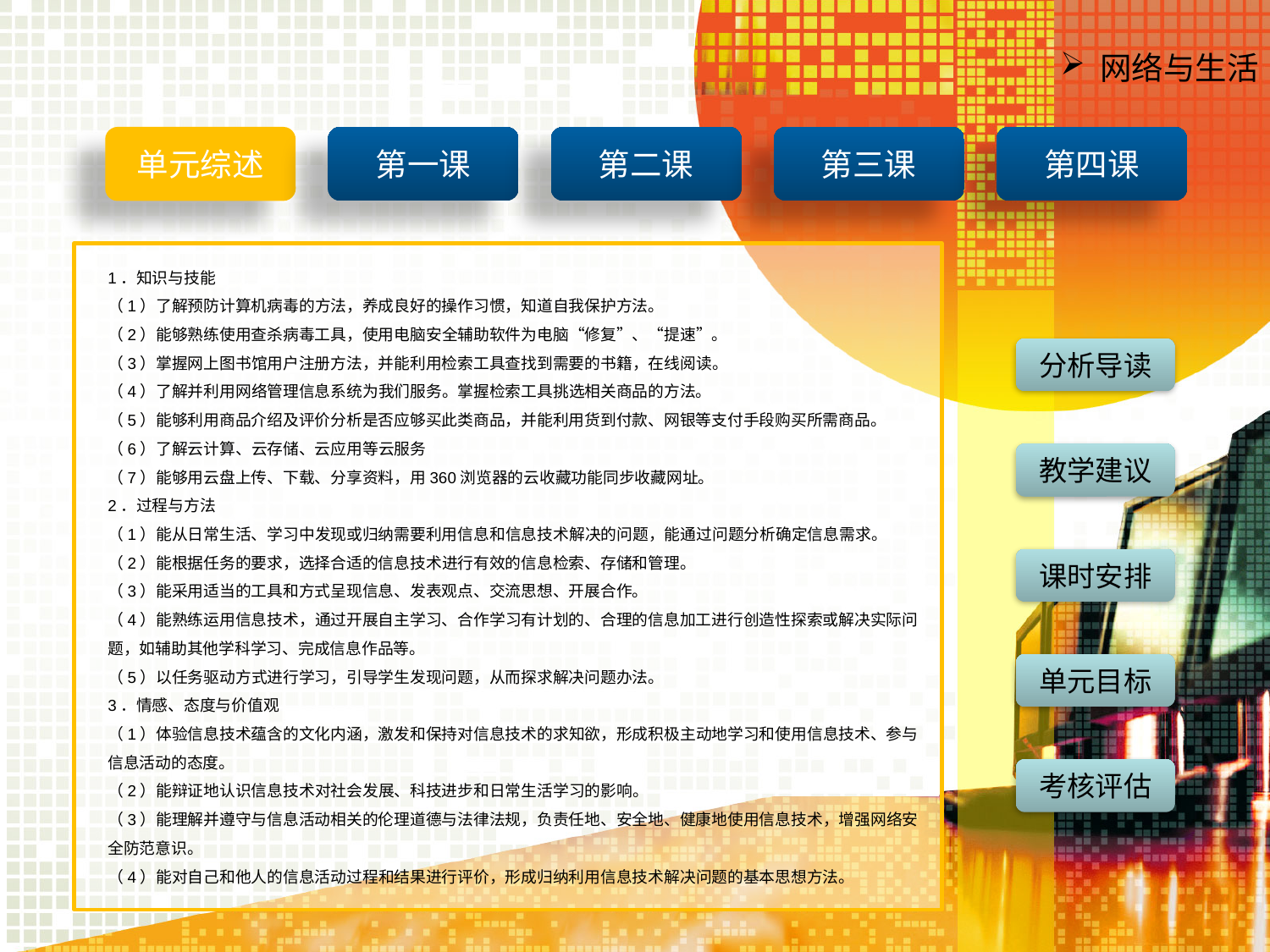

1．知识与技能
（1）了解预防计算机病毒的方法，养成良好的操作习惯，知道自我保护方法。
（2）能够熟练使用查杀病毒工具，使用电脑安全辅助软件为电脑“修复”、“提速”。
（3）掌握网上图书馆用户注册方法，并能利用检索工具查找到需要的书籍，在线阅读。
（4）了解并利用网络管理信息系统为我们服务。掌握检索工具挑选相关商品的方法。
（5）能够利用商品介绍及评价分析是否应够买此类商品，并能利用货到付款、网银等支付手段购买所需商品。
（6）了解云计算、云存储、云应用等云服务
（7）能够用云盘上传、下载、分享资料，用360浏览器的云收藏功能同步收藏网址。
2．过程与方法
（1）能从日常生活、学习中发现或归纳需要利用信息和信息技术解决的问题，能通过问题分析确定信息需求。
（2）能根据任务的要求，选择合适的信息技术进行有效的信息检索、存储和管理。
（3）能采用适当的工具和方式呈现信息、发表观点、交流思想、开展合作。
（4）能熟练运用信息技术，通过开展自主学习、合作学习有计划的、合理的信息加工进行创造性探索或解决实际问题，如辅助其他学科学习、完成信息作品等。
（5）以任务驱动方式进行学习，引导学生发现问题，从而探求解决问题办法。
3．情感、态度与价值观
（1）体验信息技术蕴含的文化内涵，激发和保持对信息技术的求知欲，形成积极主动地学习和使用信息技术、参与信息活动的态度。
（2）能辩证地认识信息技术对社会发展、科技进步和日常生活学习的影响。
（3）能理解并遵守与信息活动相关的伦理道德与法律法规，负责任地、安全地、健康地使用信息技术，增强网络安全防范意识。
（4）能对自己和他人的信息活动过程和结果进行评价，形成归纳利用信息技术解决问题的基本思想方法。